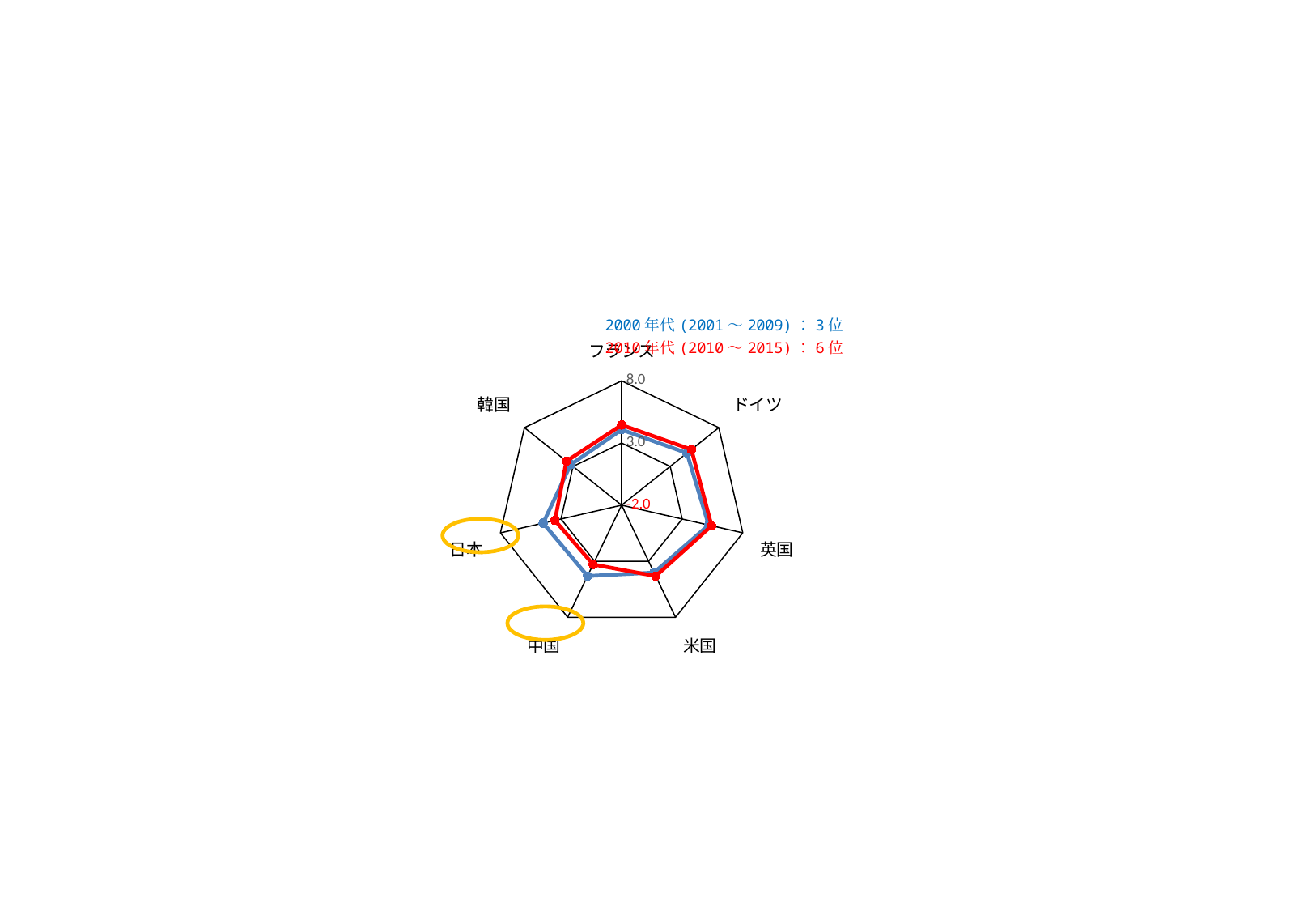

### Chart

| Category | 2000年代 | 2010年代 |
|---|---|---|
| フランス | 4.073903495489164 | 4.451497164579891 |
| ドイツ | 4.722502028477844 | 5.184906369399074 |
| 英国 | 5.185328082757978 | 5.422564684370474 |
| 米国 | 4.017508334503501 | 4.327454933614061 |
| 中国 | 4.317680811112153 | 3.2877460731772987 |
| 日本 | 4.47453196349126 | 3.502055493518007 |
| 韓国 | 3.242441606716402 | 3.679185100364091 |